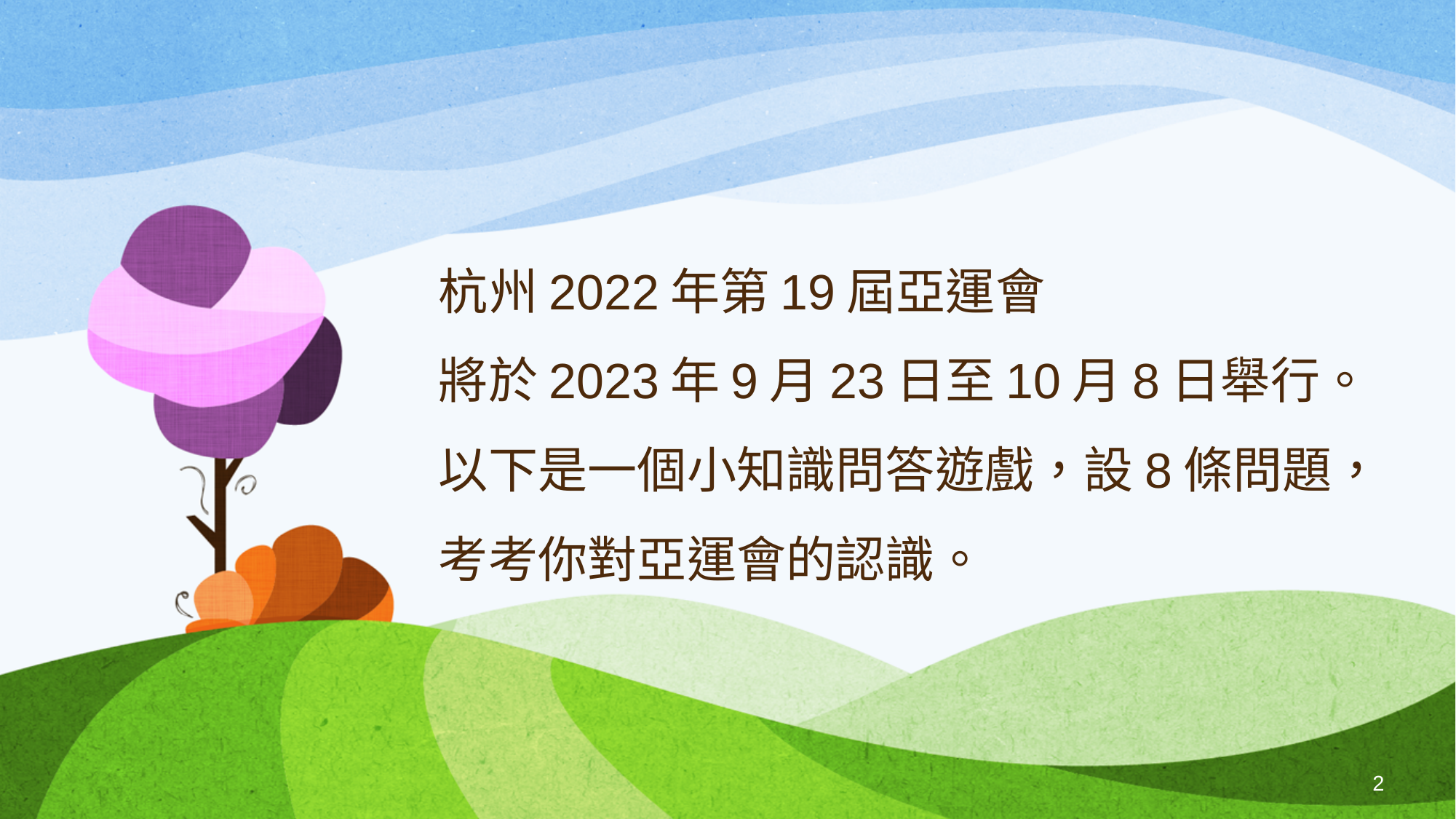

# 杭州2022年第19屆亞運會 將於2023年9月23日至10月8日舉行。 以下是一個小知識問答遊戲，設8條問題， 考考你對亞運會的認識。
2